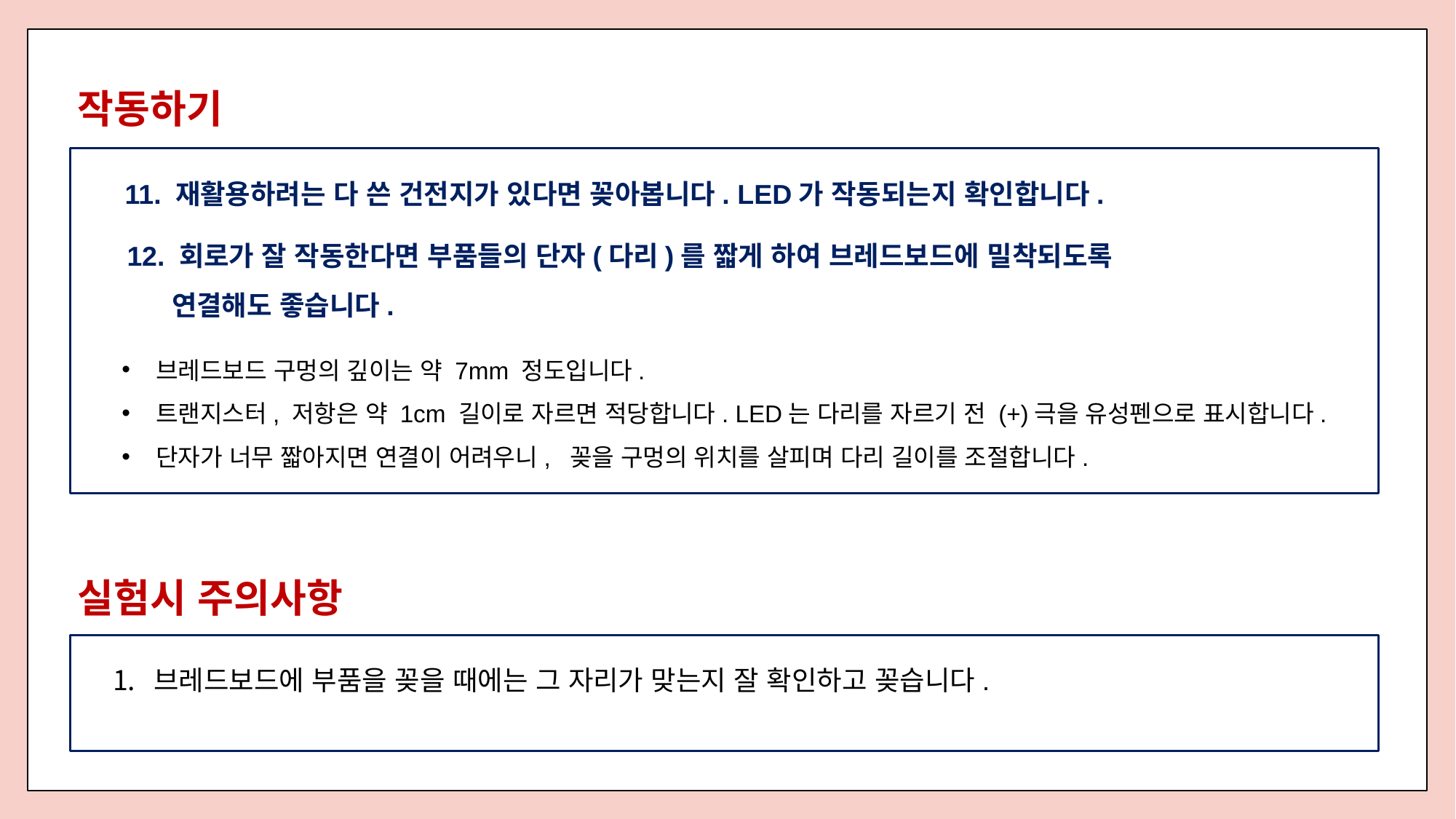

작동하기

11. 재활용하려는 다 쓴 건전지가 있다면 꽂아봅니다. LED가 작동되는지 확인합니다.
12. 회로가 잘 작동한다면 부품들의 단자(다리)를 짧게 하여 브레드보드에 밀착되도록
     연결해도 좋습니다.
브레드보드 구멍의 깊이는 약 7mm 정도입니다.
트랜지스터, 저항은 약 1cm 길이로 자르면 적당합니다. LED는 다리를 자르기 전 (+)극을 유성펜으로 표시합니다.
단자가 너무 짧아지면 연결이 어려우니,  꽂을 구멍의 위치를 살피며 다리 길이를 조절합니다.
실험시 주의사항

브레드보드에 부품을 꽂을 때에는 그 자리가 맞는지 잘 확인하고 꽂습니다.